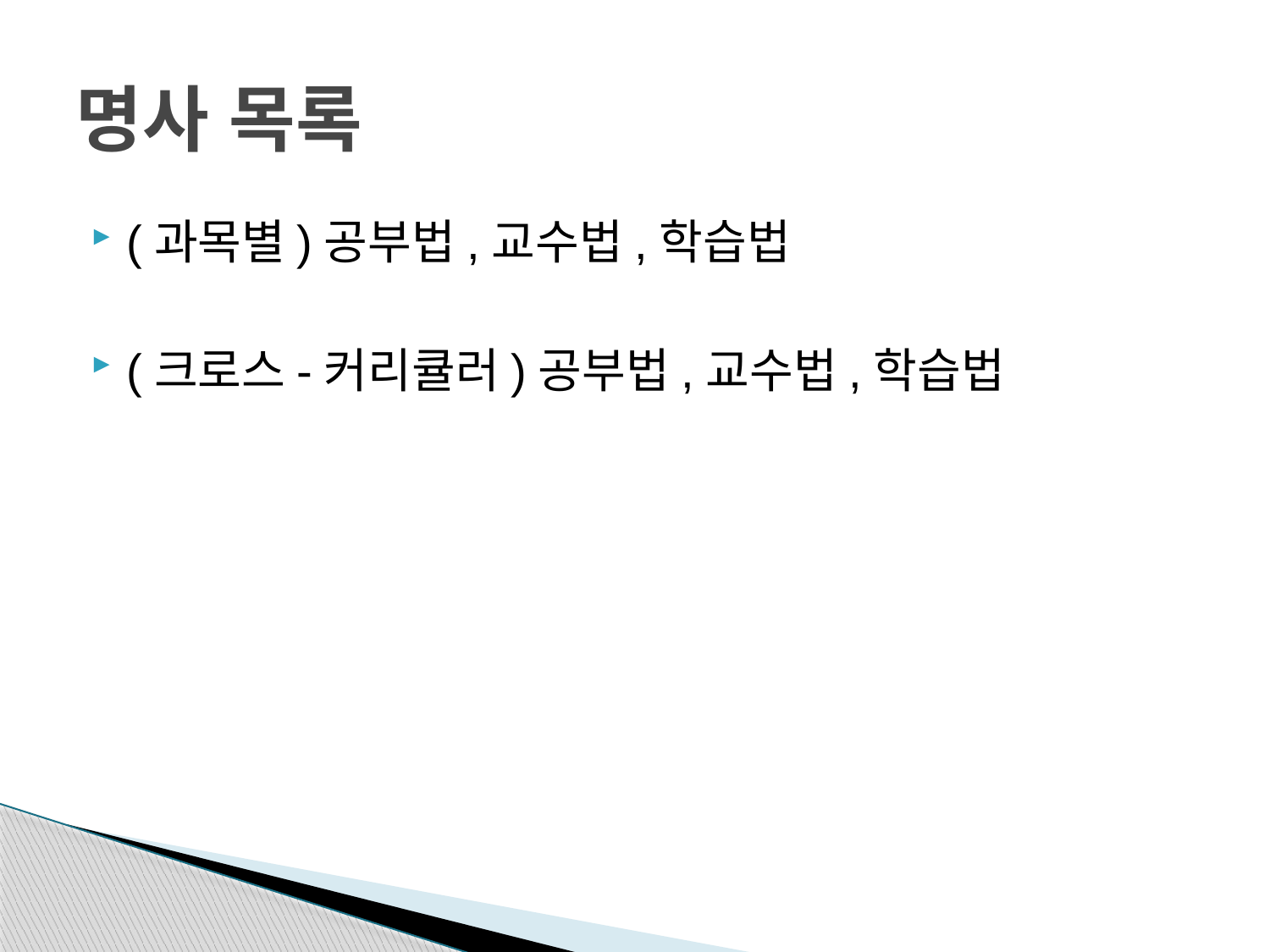

# 명사 목록
(과목별)공부법,교수법,학습법

(크로스-커리큘러)공부법,교수법,학습법